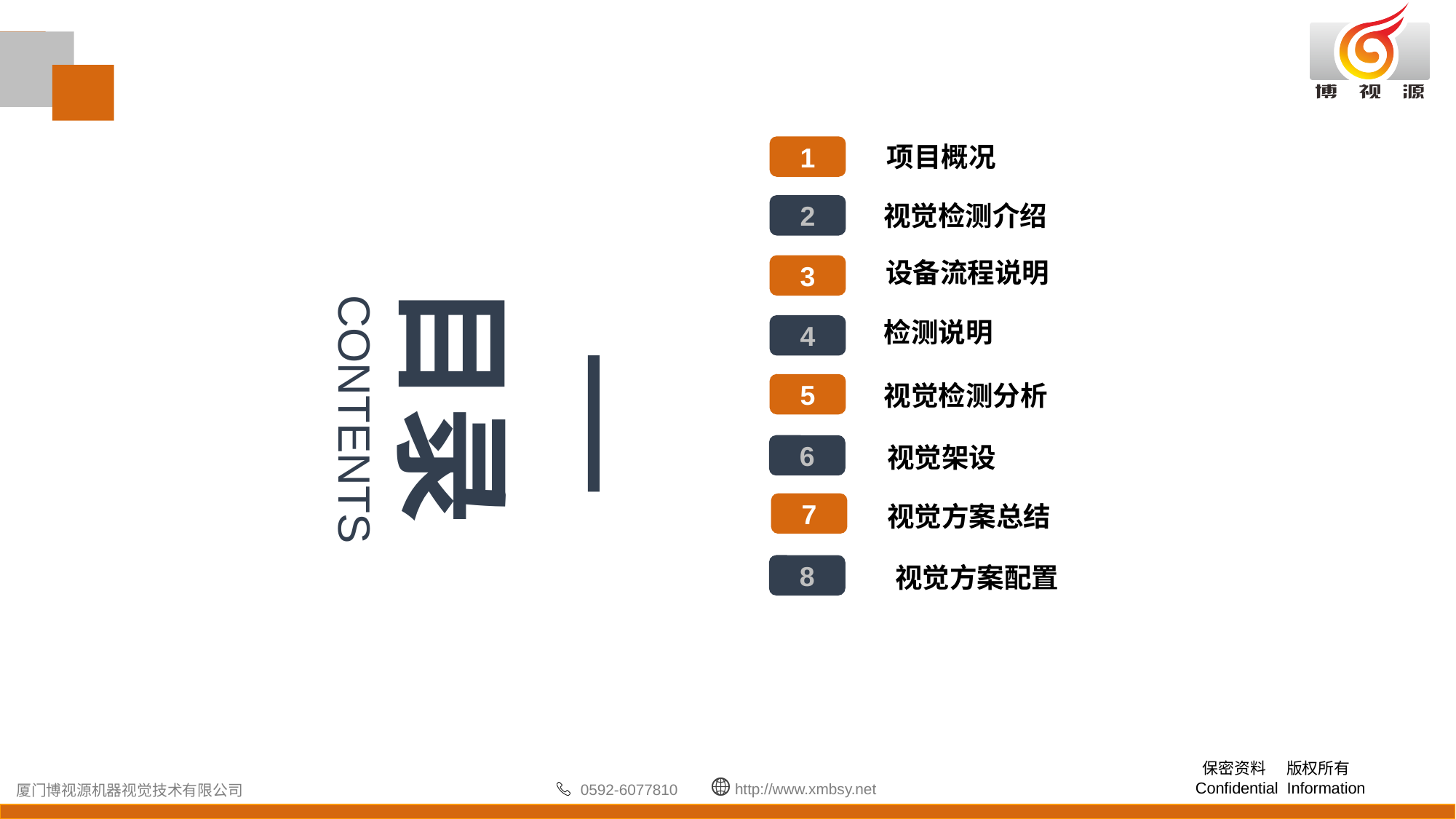

项目概况
1
视觉检测介绍
2
设备流程说明
3
检测说明
4

5
视觉架设
6
目录
|
CONTENTS
视觉检测分析

7
视觉方案总结
视觉方案配置
8